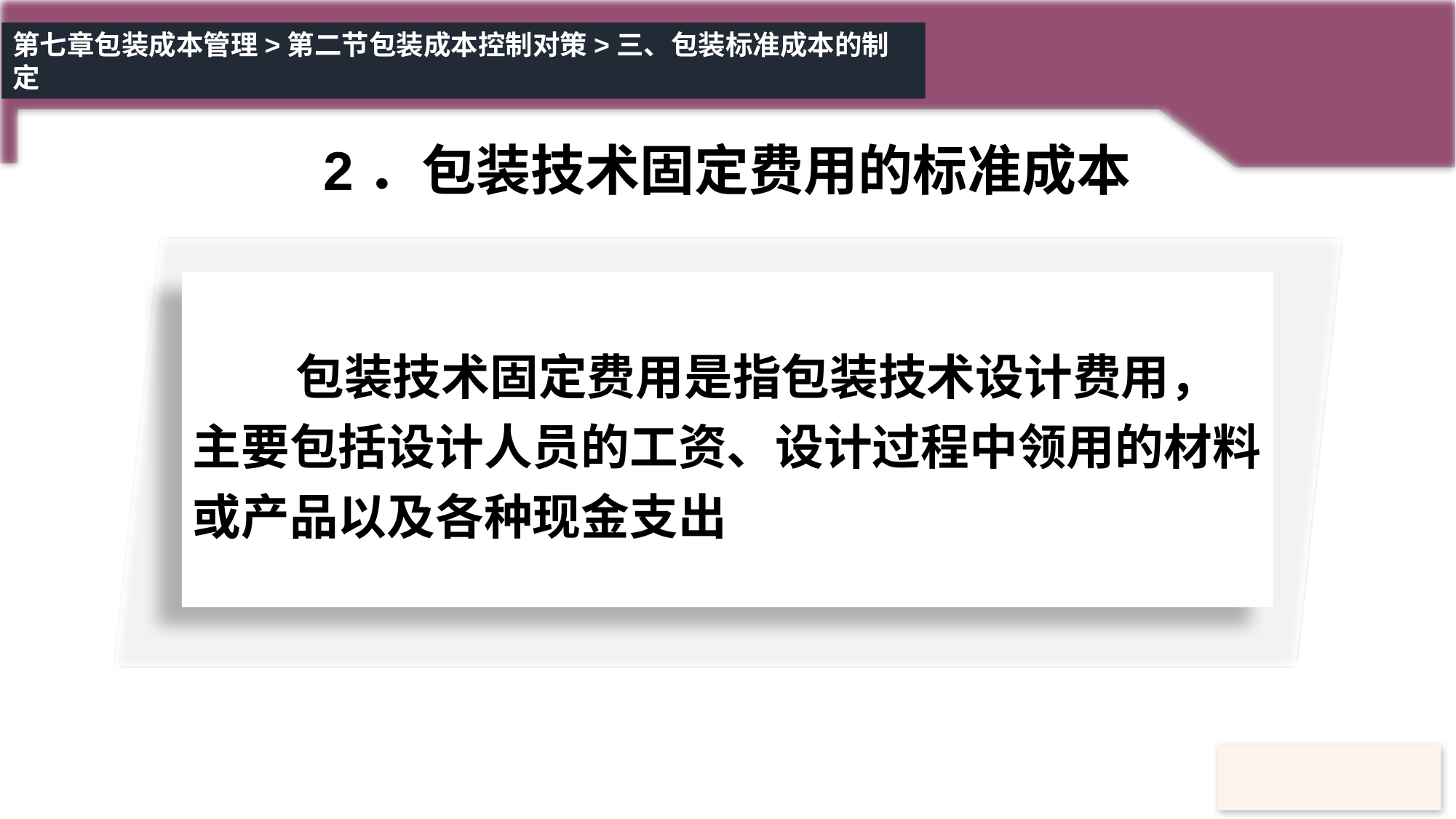

第七章包装成本管理>第二节包装成本控制对策>三、包装标准成本的制定
# 2．包装技术固定费用的标准成本
包装技术固定费用是指包装技术设计费用，主要包括设计人员的工资、设计过程中领用的材料或产品以及各种现金支出